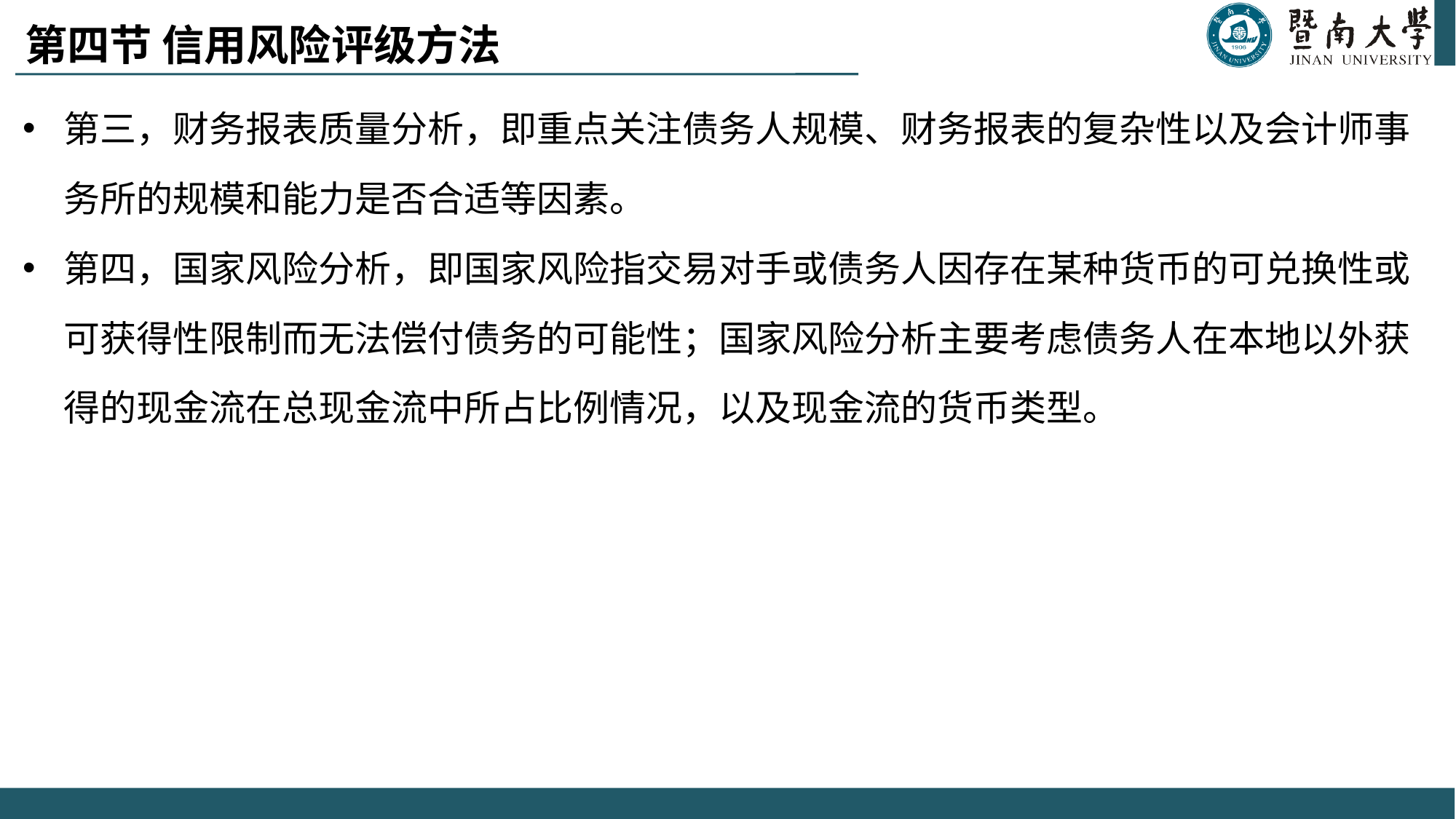

# 第四节 信用风险评级方法
第三，财务报表质量分析，即重点关注债务人规模、财务报表的复杂性以及会计师事务所的规模和能力是否合适等因素。
第四，国家风险分析，即国家风险指交易对手或债务人因存在某种货币的可兑换性或可获得性限制而无法偿付债务的可能性；国家风险分析主要考虑债务人在本地以外获得的现金流在总现金流中所占比例情况，以及现金流的货币类型。